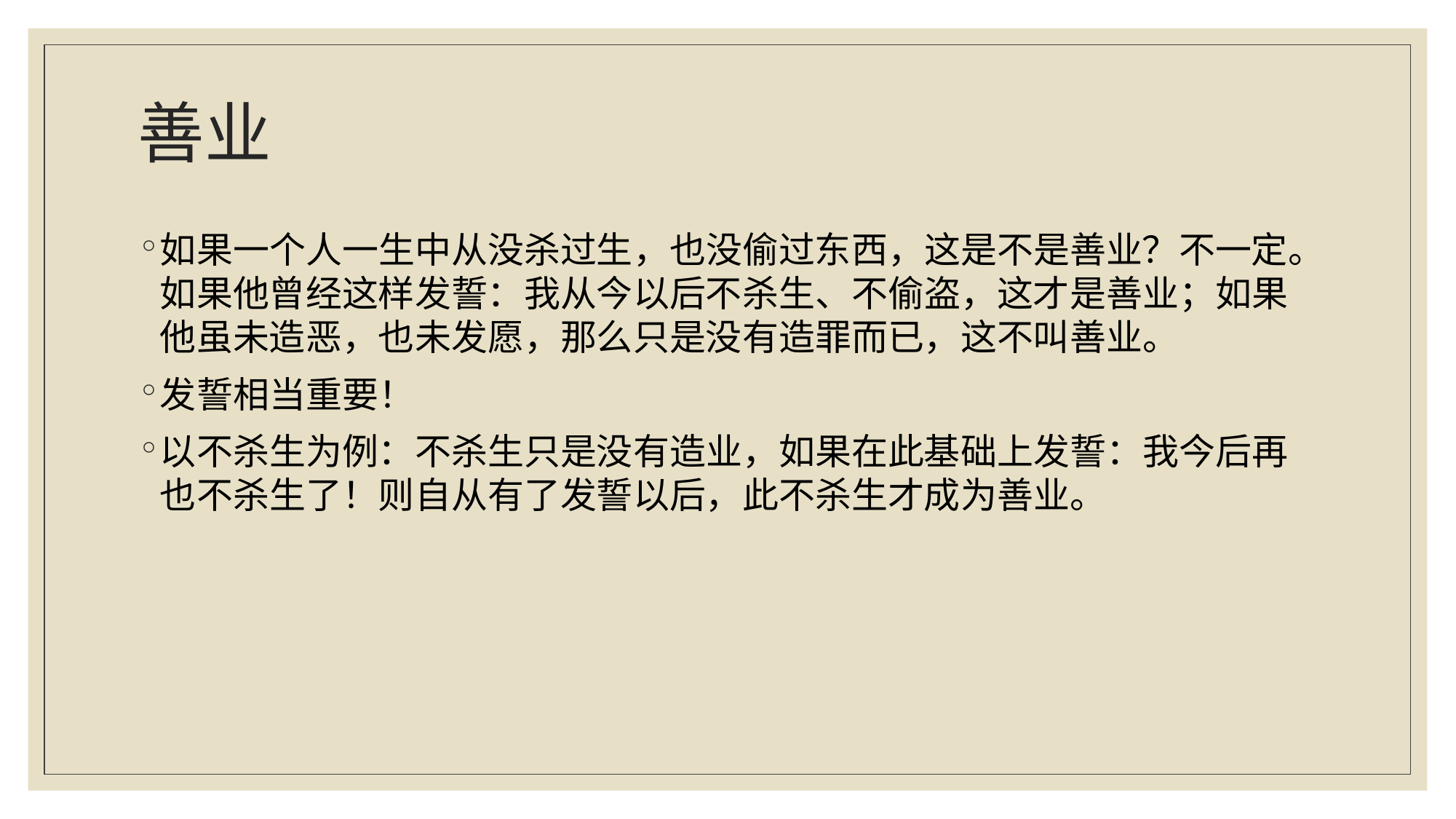

# 善业
如果一个人一生中从没杀过生，也没偷过东西，这是不是善业？不一定。如果他曾经这样发誓：我从今以后不杀生、不偷盗，这才是善业；如果他虽未造恶，也未发愿，那么只是没有造罪而已，这不叫善业。
发誓相当重要！
以不杀生为例：不杀生只是没有造业，如果在此基础上发誓：我今后再也不杀生了！则自从有了发誓以后，此不杀生才成为善业。